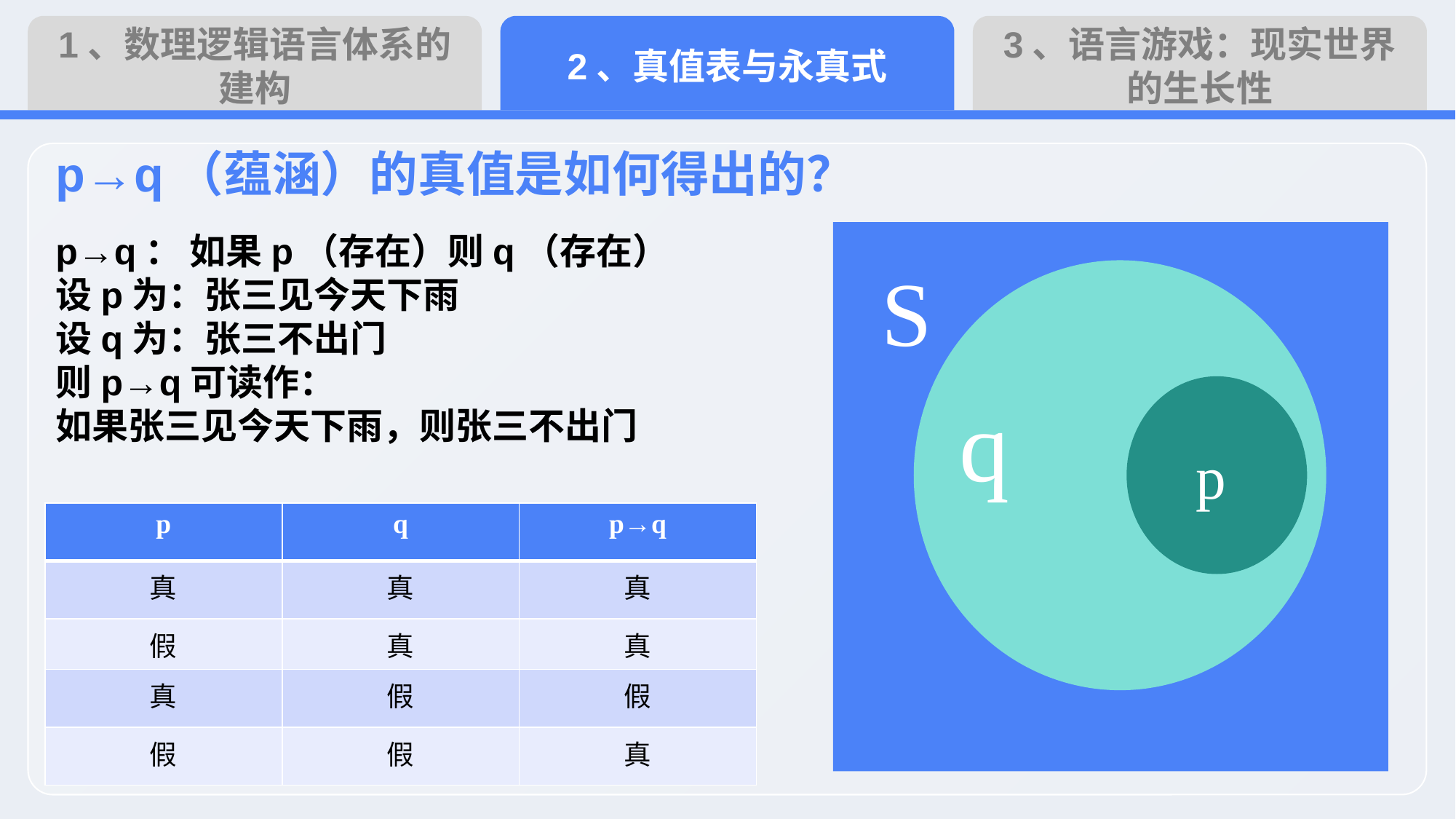

1、数理逻辑语言体系的建构
2、真值表与永真式
3、语言游戏：现实世界的生长性

p→q（蕴涵）的真值是如何得出的？

p→q： 如果p（存在）则q（存在）
设p为：张三见今天下雨
设q为：张三不出门
则p→q可读作：
如果张三见今天下雨，则张三不出门
S

q

p
| p | q | p→q |
| --- | --- | --- |
| 真 | 真 | 真 |
| 假 | 真 | 真 |
| 真 | 假 | 假 |
| 假 | 假 | 真 |